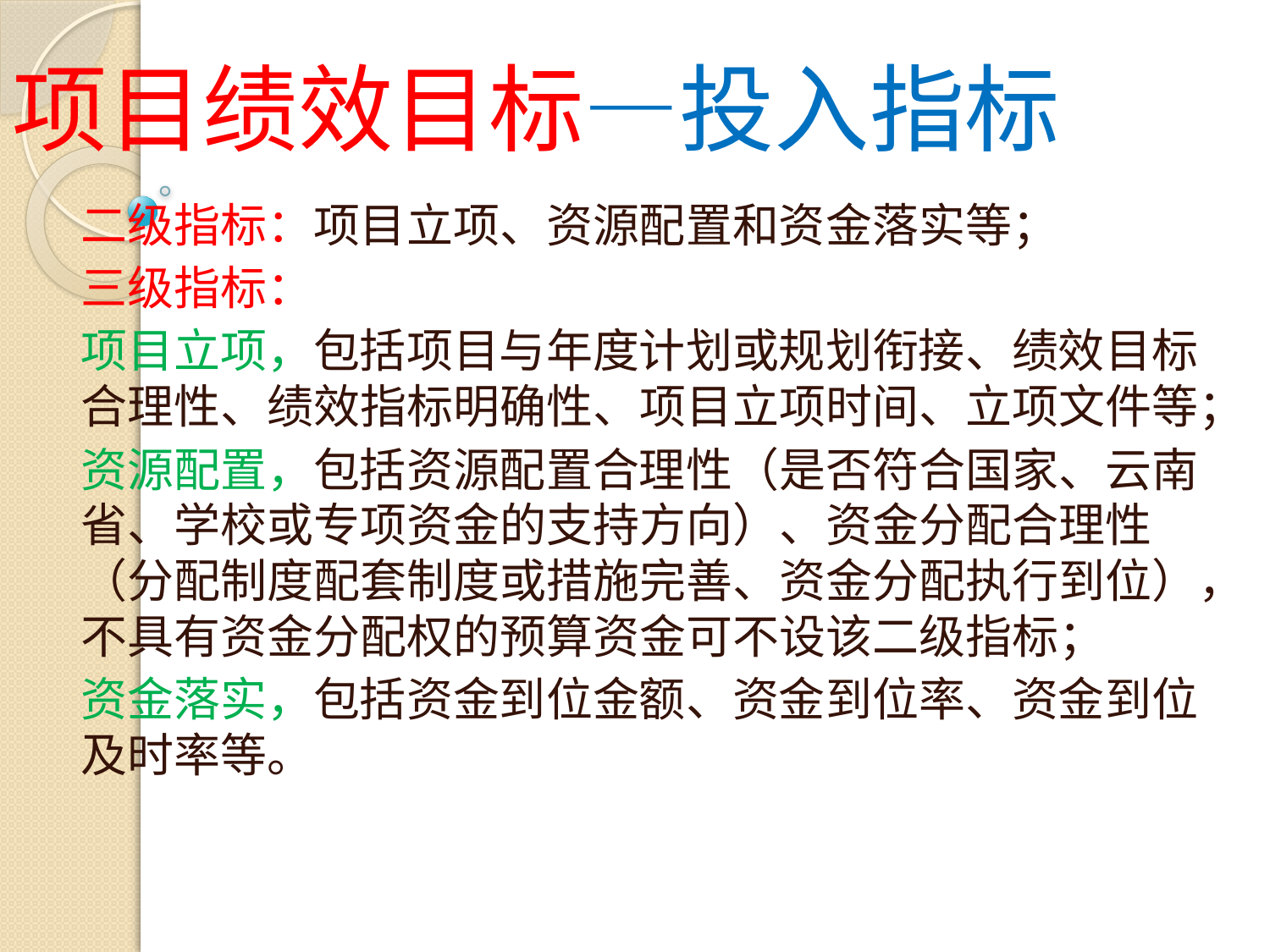

# 项目绩效目标—投入指标
二级指标：项目立项、资源配置和资金落实等；
三级指标：
项目立项，包括项目与年度计划或规划衔接、绩效目标合理性、绩效指标明确性、项目立项时间、立项文件等；
资源配置，包括资源配置合理性（是否符合国家、云南省、学校或专项资金的支持方向）、资金分配合理性（分配制度配套制度或措施完善、资金分配执行到位），不具有资金分配权的预算资金可不设该二级指标；
资金落实，包括资金到位金额、资金到位率、资金到位及时率等。